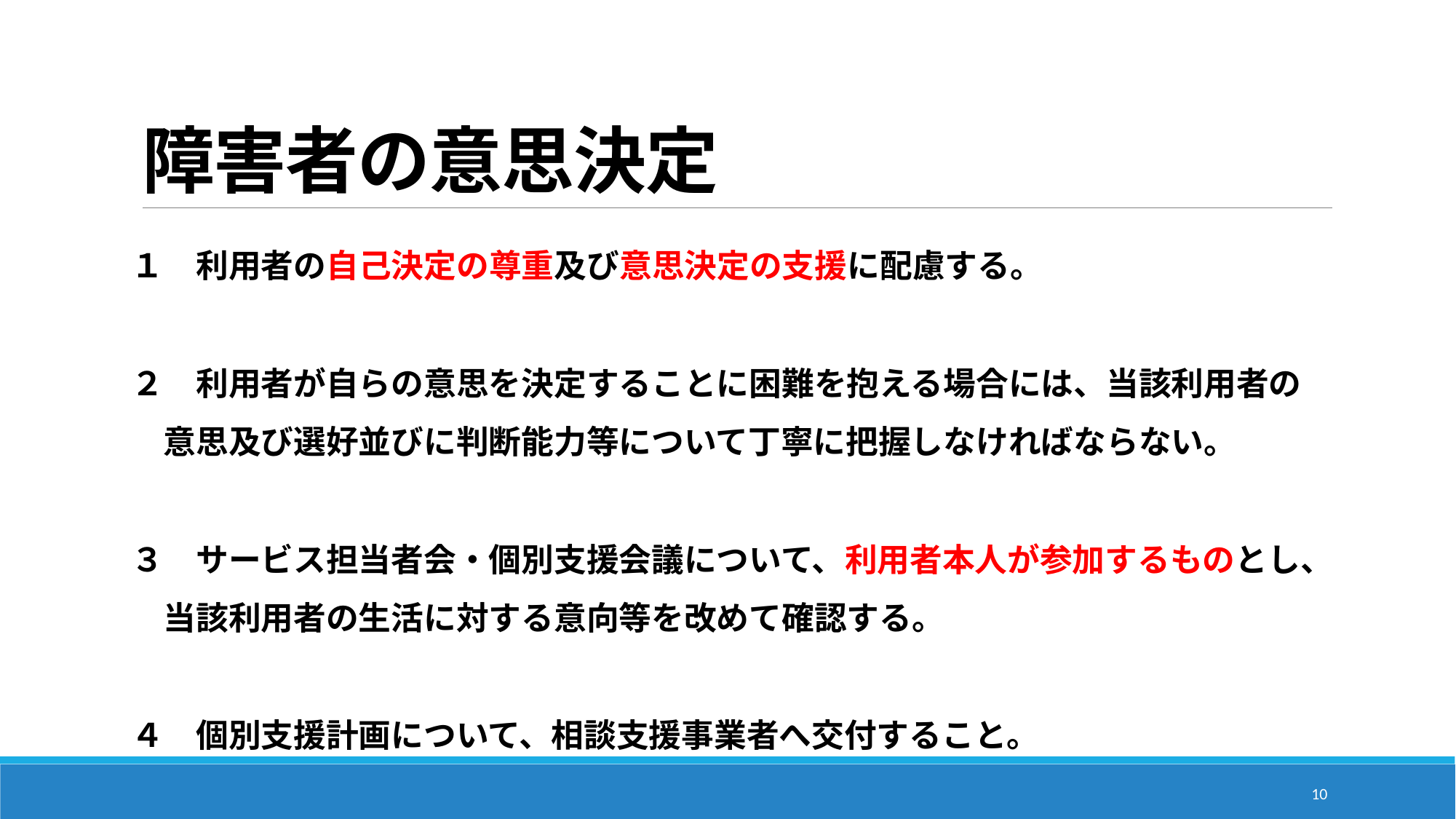

# 障害者の意思決定
１　利用者の自己決定の尊重及び意思決定の支援に配慮する。

２　利用者が自らの意思を決定することに困難を抱える場合には、当該利用者の
　意思及び選好並びに判断能力等について丁寧に把握しなければならない。

３　サービス担当者会・個別支援会議について、利用者本人が参加するものとし、
　当該利用者の生活に対する意向等を改めて確認する。

４　個別支援計画について、相談支援事業者へ交付すること。

10